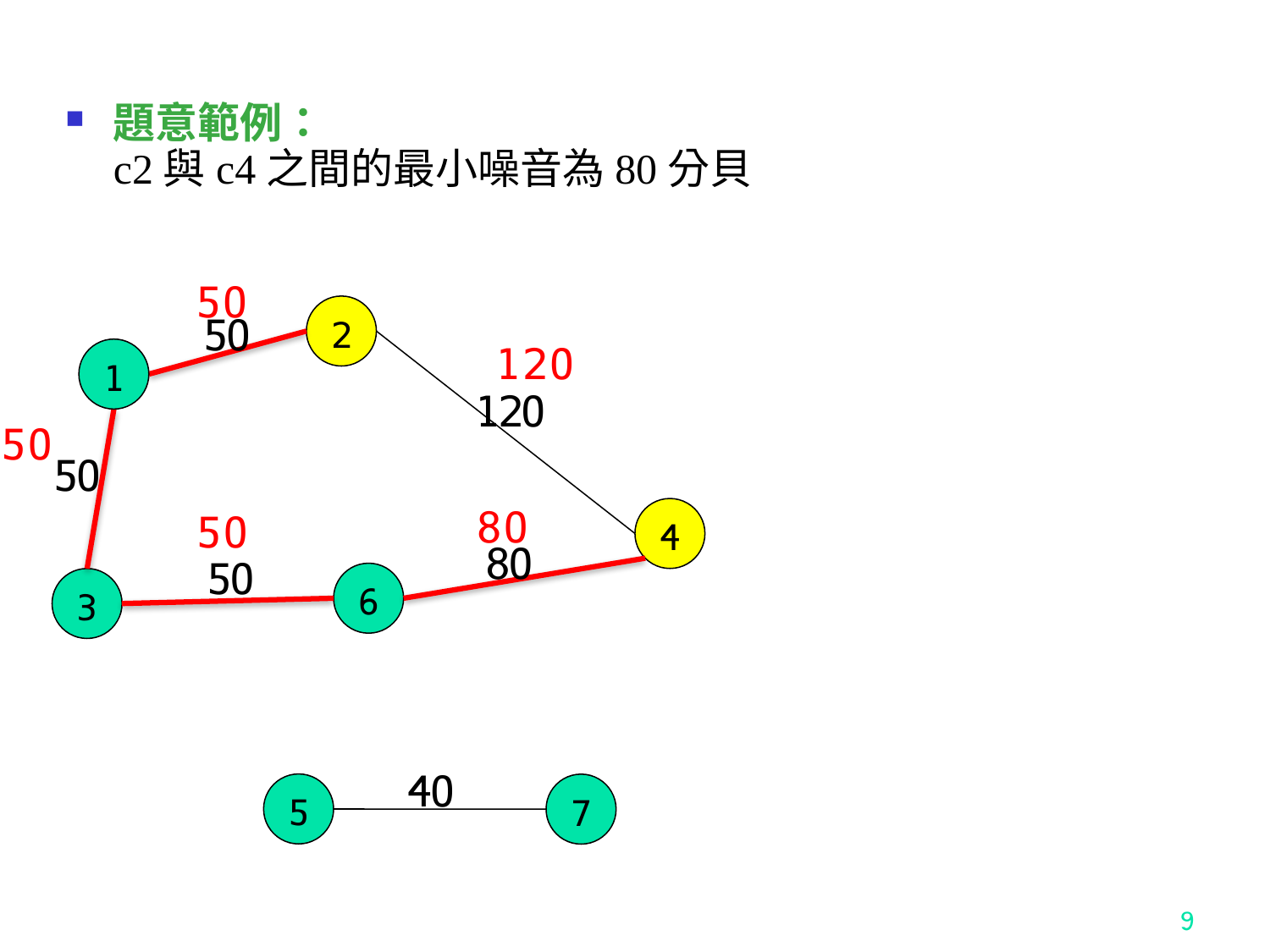

題意範例：
c2與c4之間的最小噪音為80分貝
50
2
50
120
1
120
50
50
80
4
50
80
50
6
3
40
5
7
9